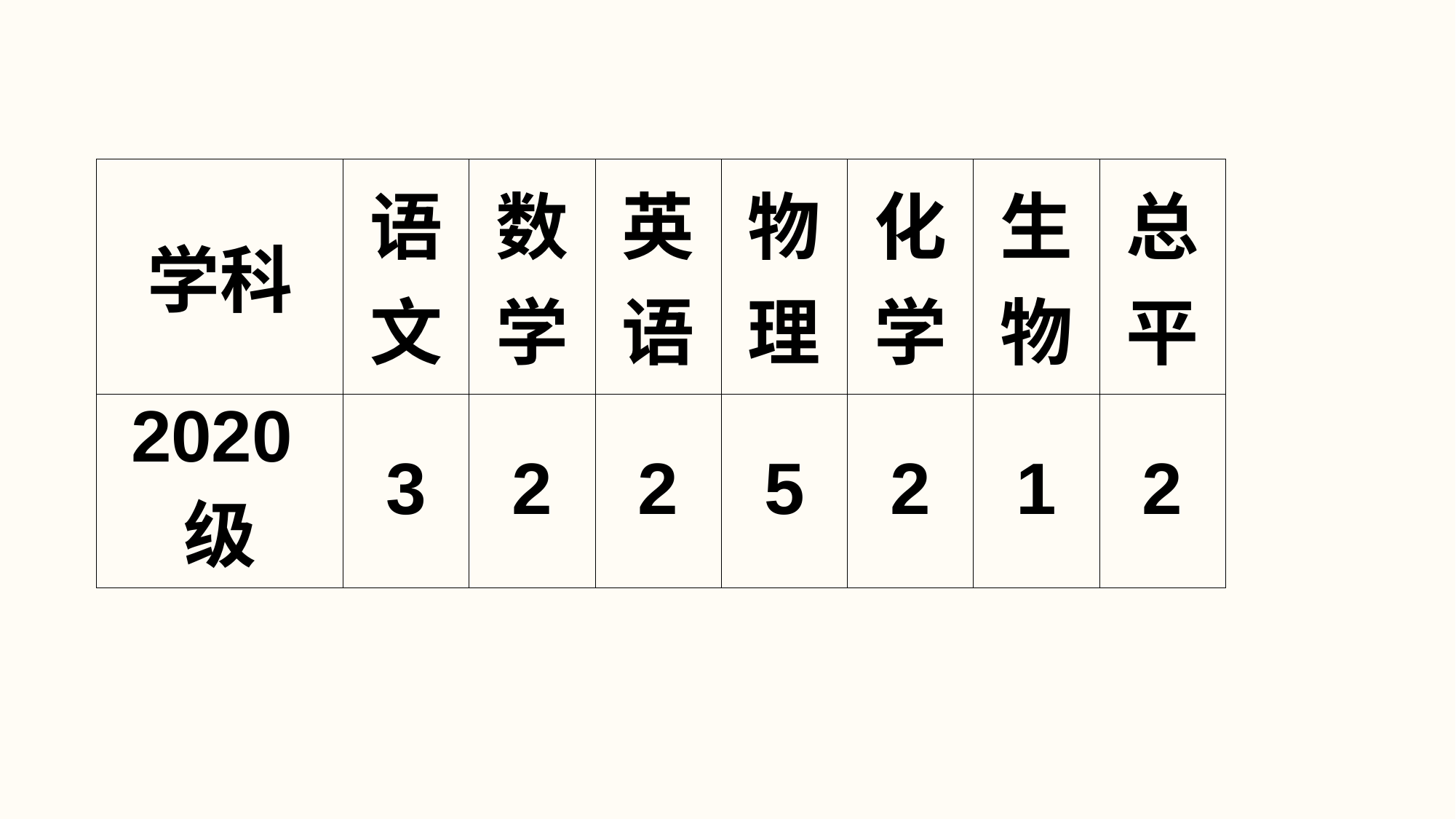

|  |  |  |  |  |  |  |  |
| --- | --- | --- | --- | --- | --- | --- | --- |
| 学科 | 语文 | 数学 | 英语 | 物理 | 化学 | 生物 | 总平 |
| 2020级 | 3 | 2 | 2 | 5 | 2 | 1 | 2 |